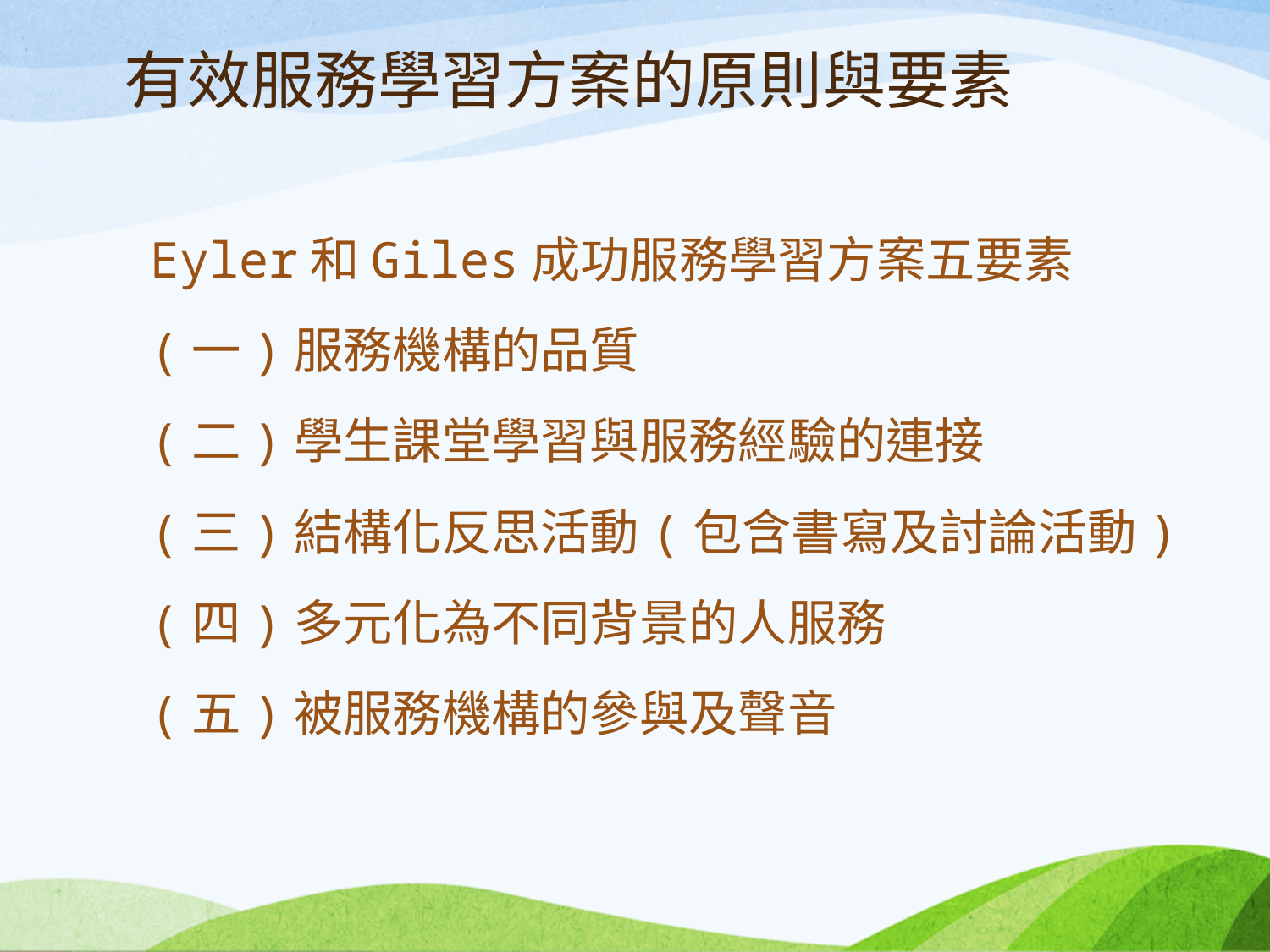

# 有效服務學習方案的原則與要素
Eyler和Giles成功服務學習方案五要素
(一)服務機構的品質
(二)學生課堂學習與服務經驗的連接
(三)結構化反思活動(包含書寫及討論活動)
(四)多元化為不同背景的人服務
(五)被服務機構的參與及聲音